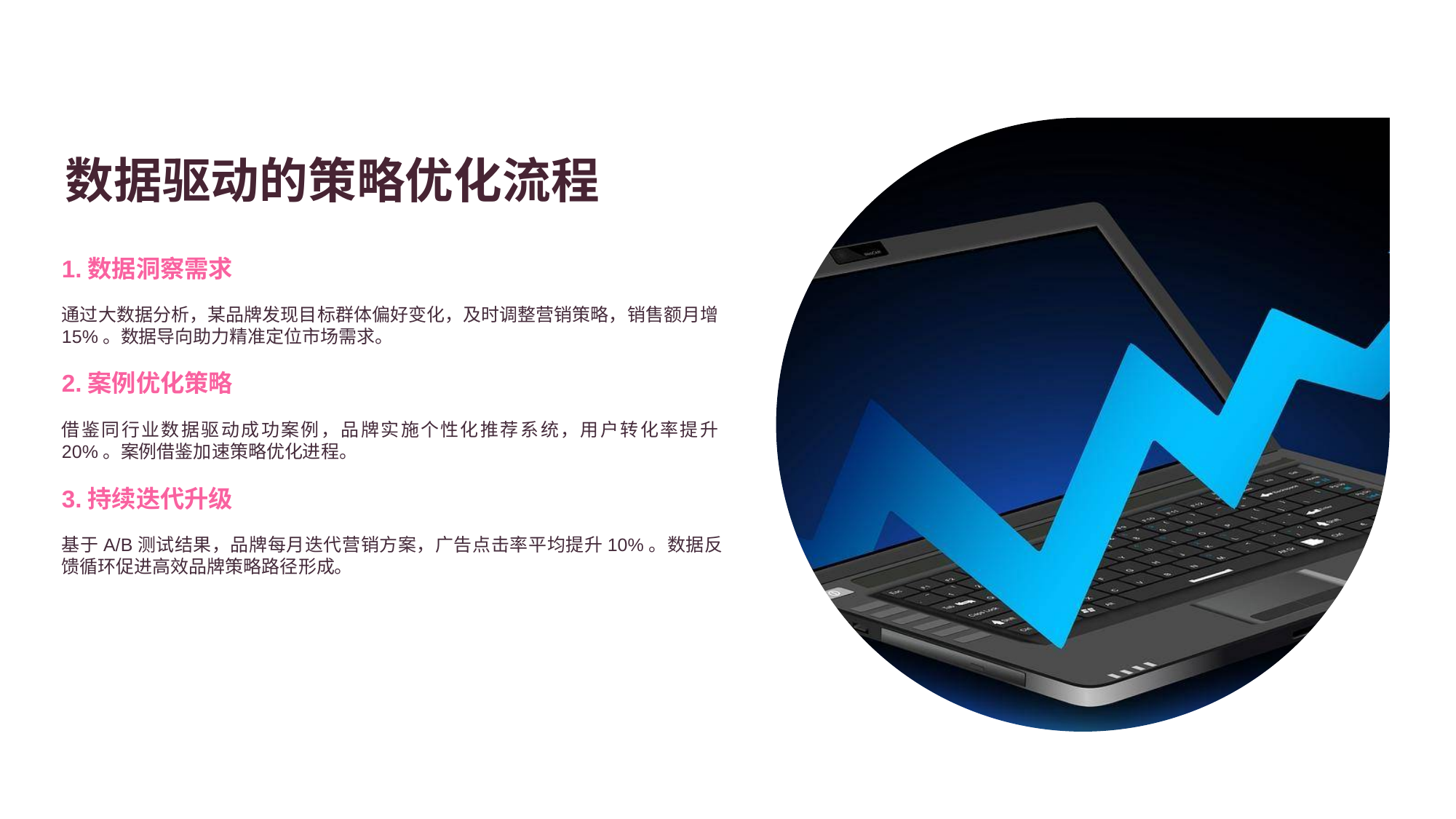

数据驱动的策略优化流程

1.数据洞察需求
通过大数据分析，某品牌发现目标群体偏好变化，及时调整营销策略，销售额月增15%。数据导向助力精准定位市场需求。
2.案例优化策略
借鉴同行业数据驱动成功案例，品牌实施个性化推荐系统，用户转化率提升20%。案例借鉴加速策略优化进程。
3.持续迭代升级
基于A/B测试结果，品牌每月迭代营销方案，广告点击率平均提升10%。数据反馈循环促进高效品牌策略路径形成。